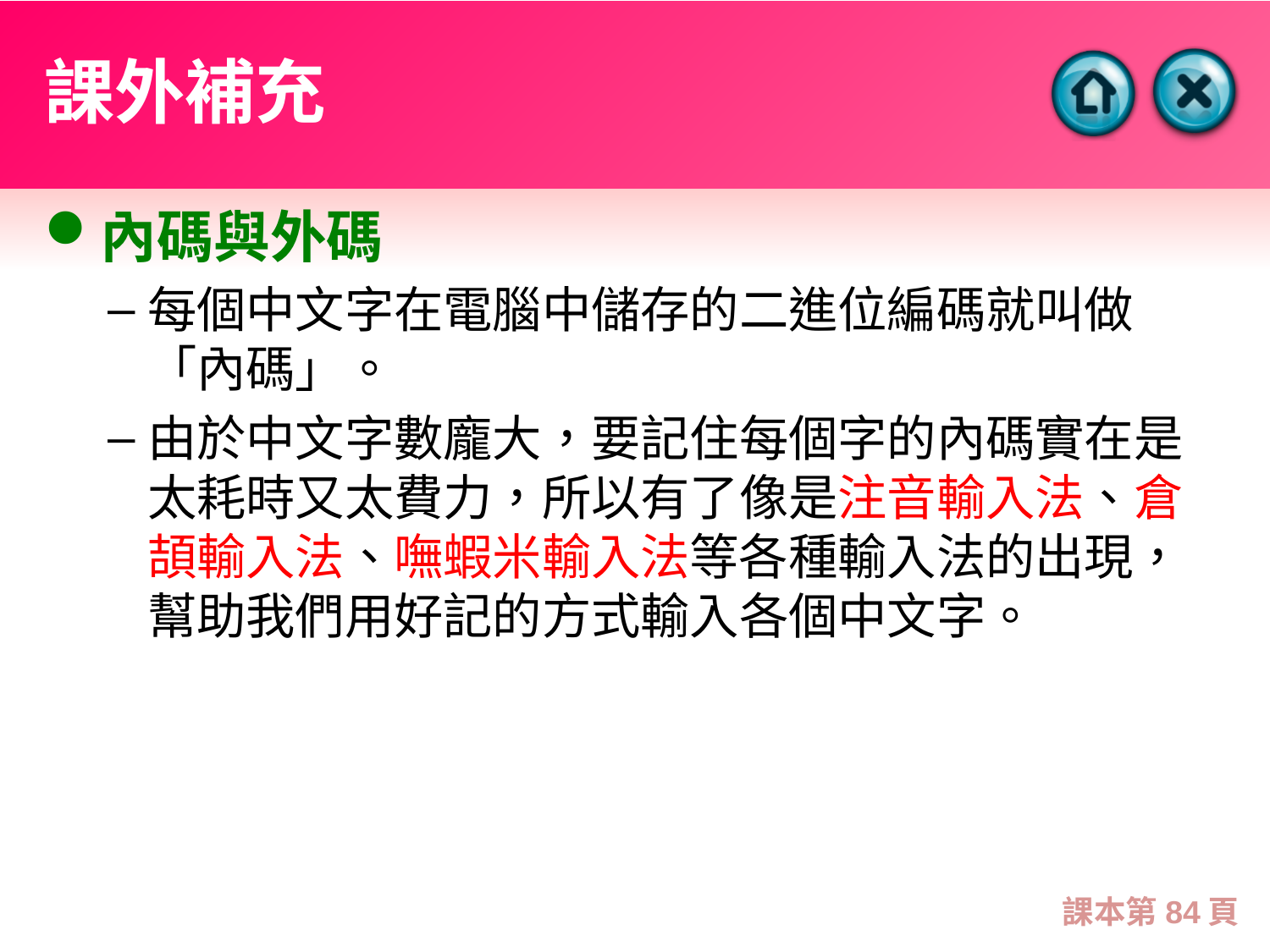

# 課外補充
內碼與外碼
每個中文字在電腦中儲存的二進位編碼就叫做「內碼」。
由於中文字數龐大，要記住每個字的內碼實在是太耗時又太費力，所以有了像是注音輸入法、倉頡輸入法、嘸蝦米輸入法等各種輸入法的出現，幫助我們用好記的方式輸入各個中文字。
課本第84頁